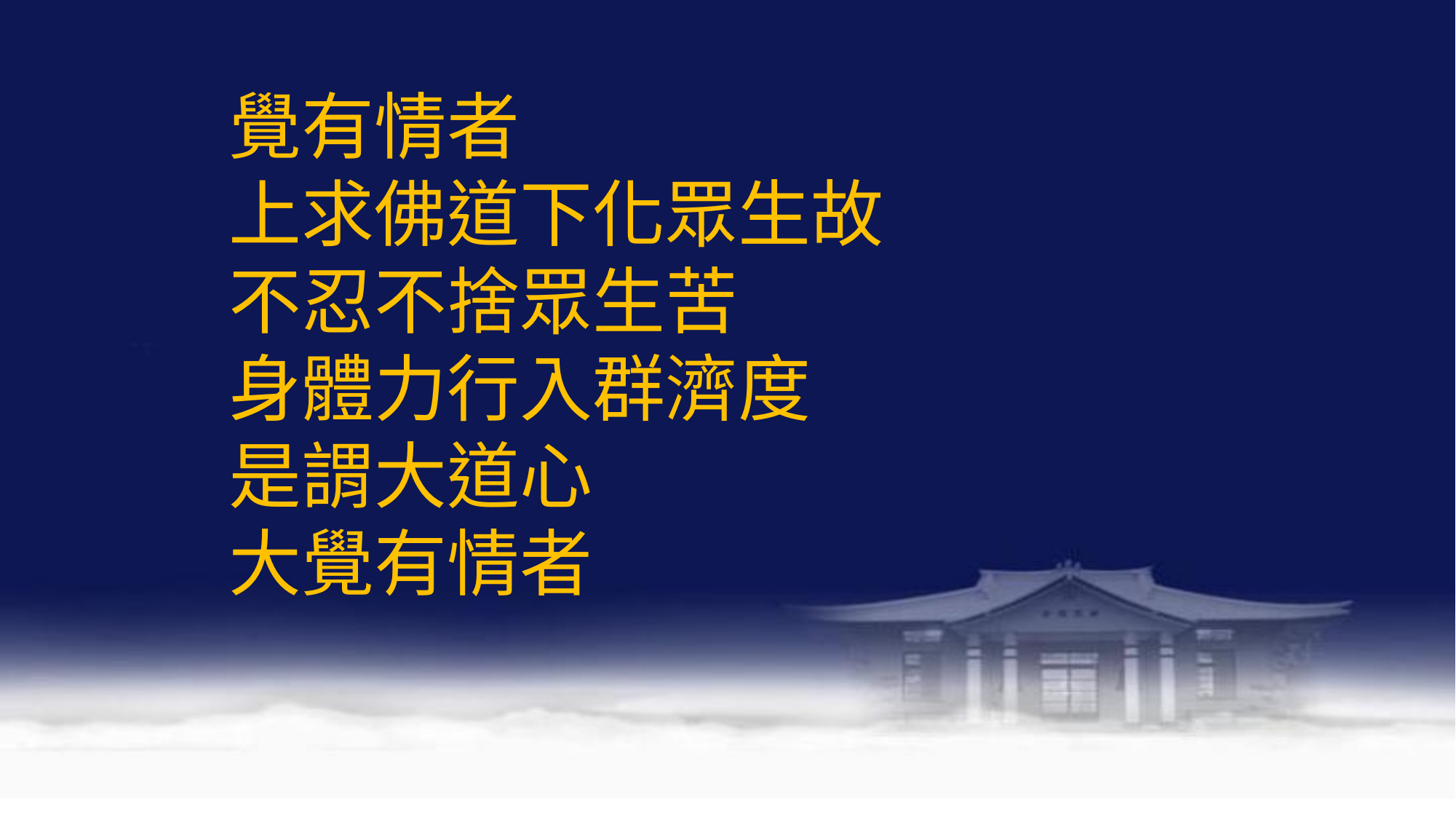

覺有情者
上求佛道下化眾生故
不忍不捨眾生苦
身體力行入群濟度
是謂大道心
大覺有情者